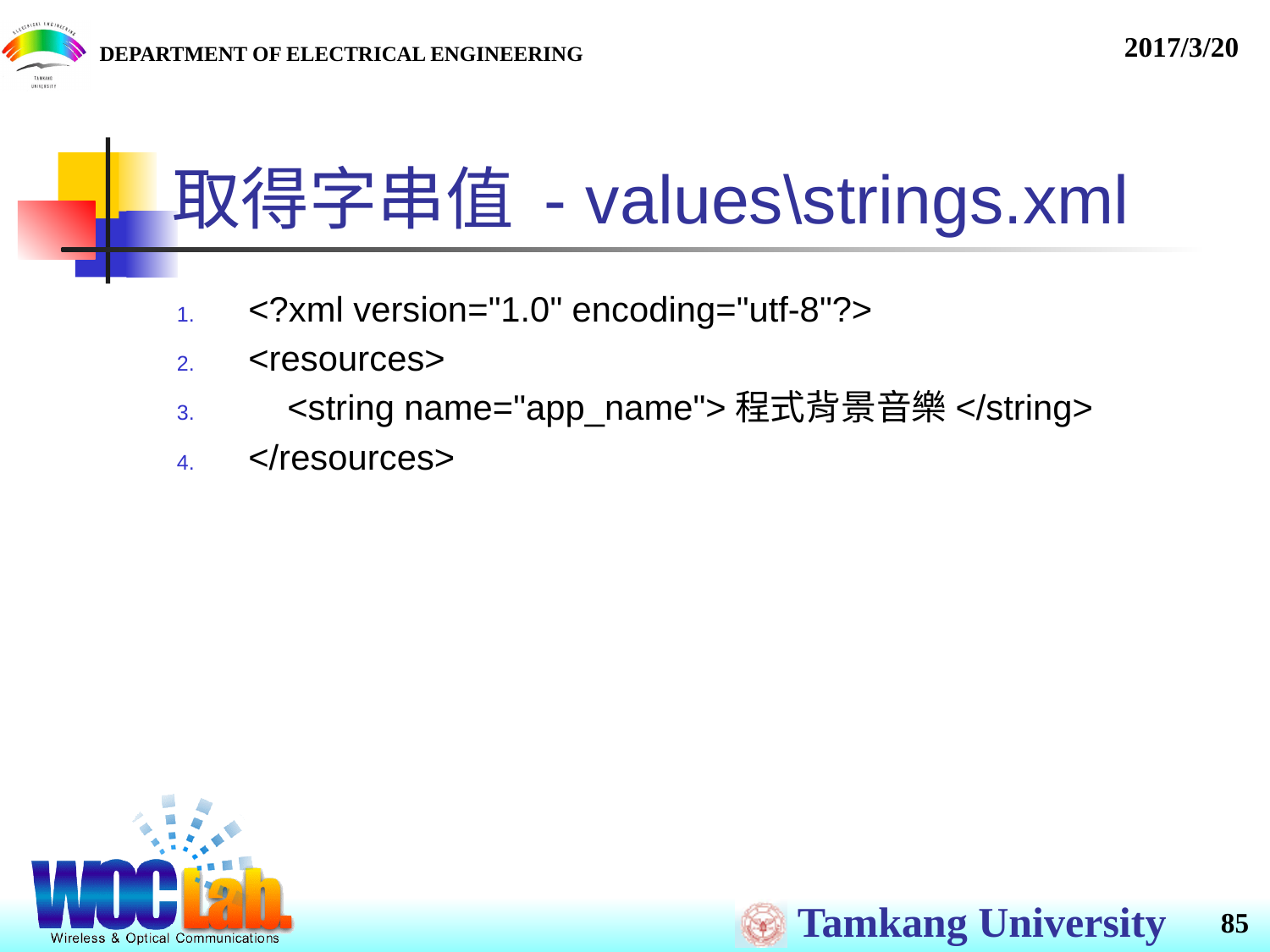

# 取得字串值 - values\strings.xml
<?xml version="1.0" encoding="utf-8"?>
<resources>
    <string name="app_name">程式背景音樂</string>
</resources>